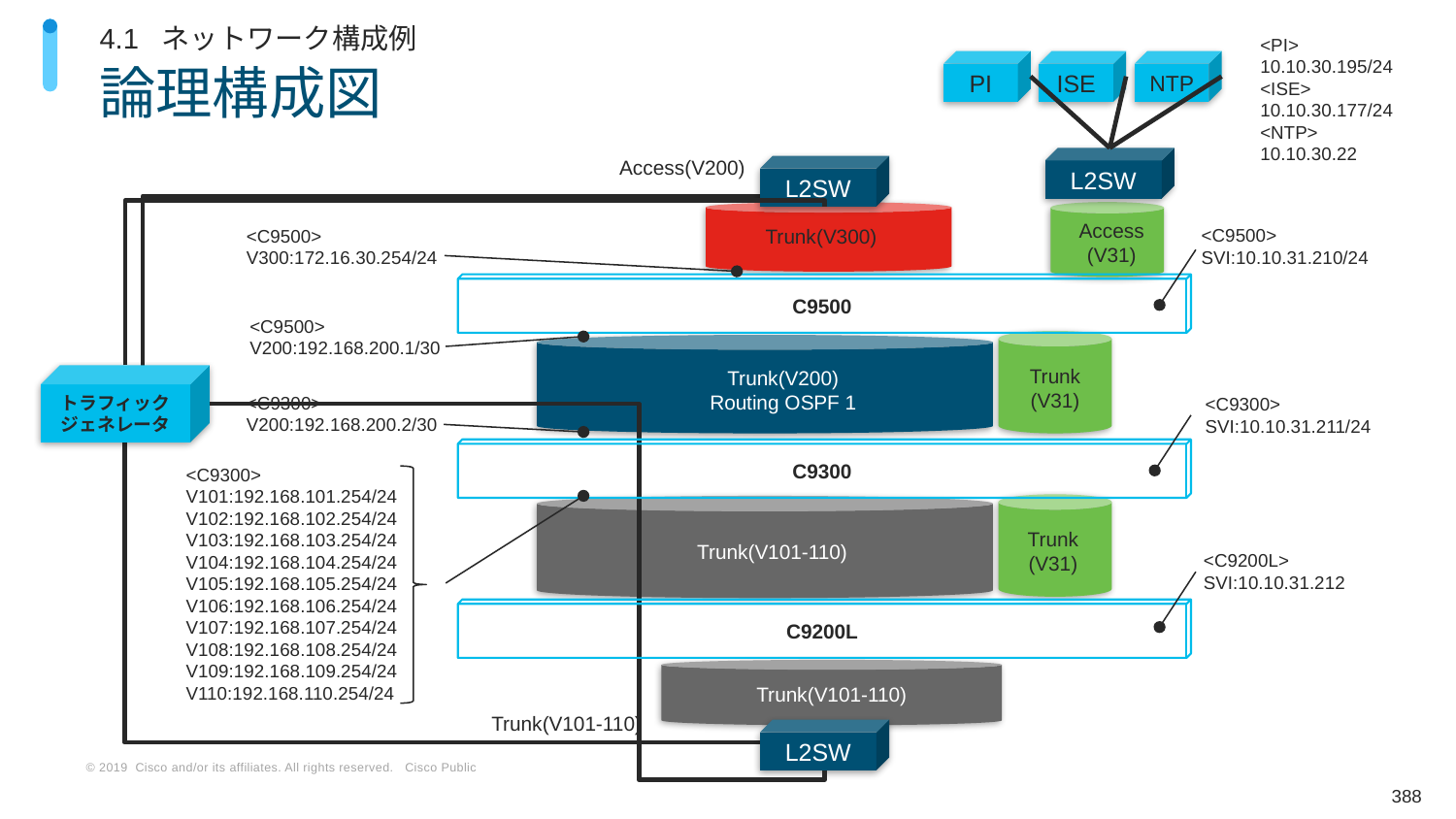

4.1  ネットワーク構成例
<PI>
10.10.30.195/24
<ISE>
10.10.30.177/24
<NTP>
10.10.30.22
PI
ISE
NTP
# 論理構成図
Access(V200)
L2SW
L2SW

Access
(V31)
Trunk(V300)
<C9500>
SVI:10.10.31.210/24
<C9500>
V300:172.16.30.254/24
C9500
<C9500>
V200:192.168.200.1/30

Trunk
(V31)
Trunk(V200)
Routing OSPF 1
トラフィック
ジェネレータ
<C9300>
V200:192.168.200.2/30
<C9300>
SVI:10.10.31.211/24
C9300
<C9300>
V101:192.168.101.254/24
V102:192.168.102.254/24
V103:192.168.103.254/24
V104:192.168.104.254/24
V105:192.168.105.254/24
V106:192.168.106.254/24
V107:192.168.107.254/24
V108:192.168.108.254/24
V109:192.168.109.254/24
V110:192.168.110.254/24

Trunk
(V31)
Trunk(V101-110)
<C9200L>
SVI:10.10.31.212
C9200L

Trunk(V101-110)
Trunk(V101-110)
L2SW
388